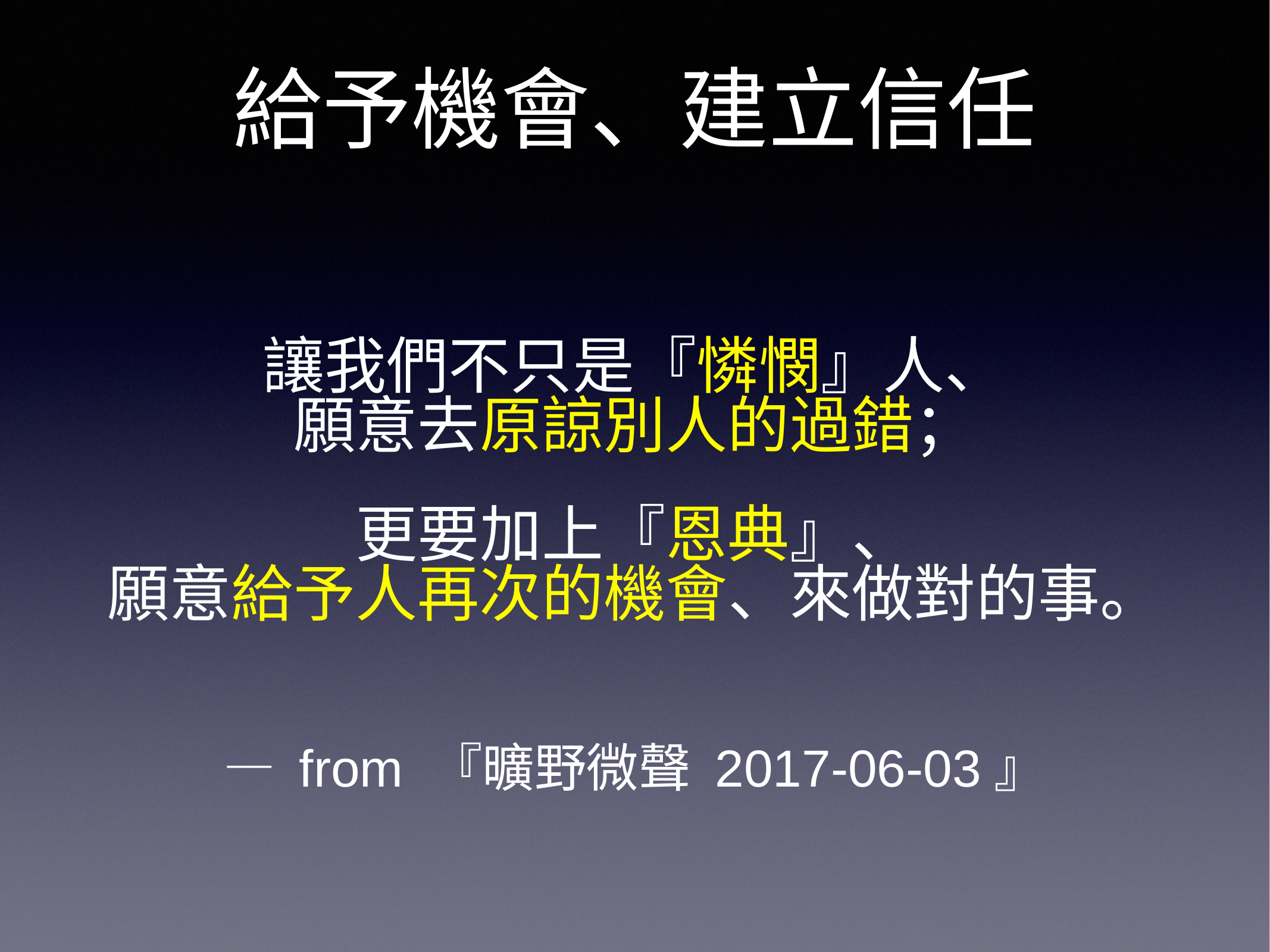

# 給予機會、建立信任
讓我們不只是『憐憫』人、
願意去原諒別人的過錯；
更要加上『恩典』、
願意給予人再次的機會、來做對的事。
— from 『曠野微聲 2017-06-03』